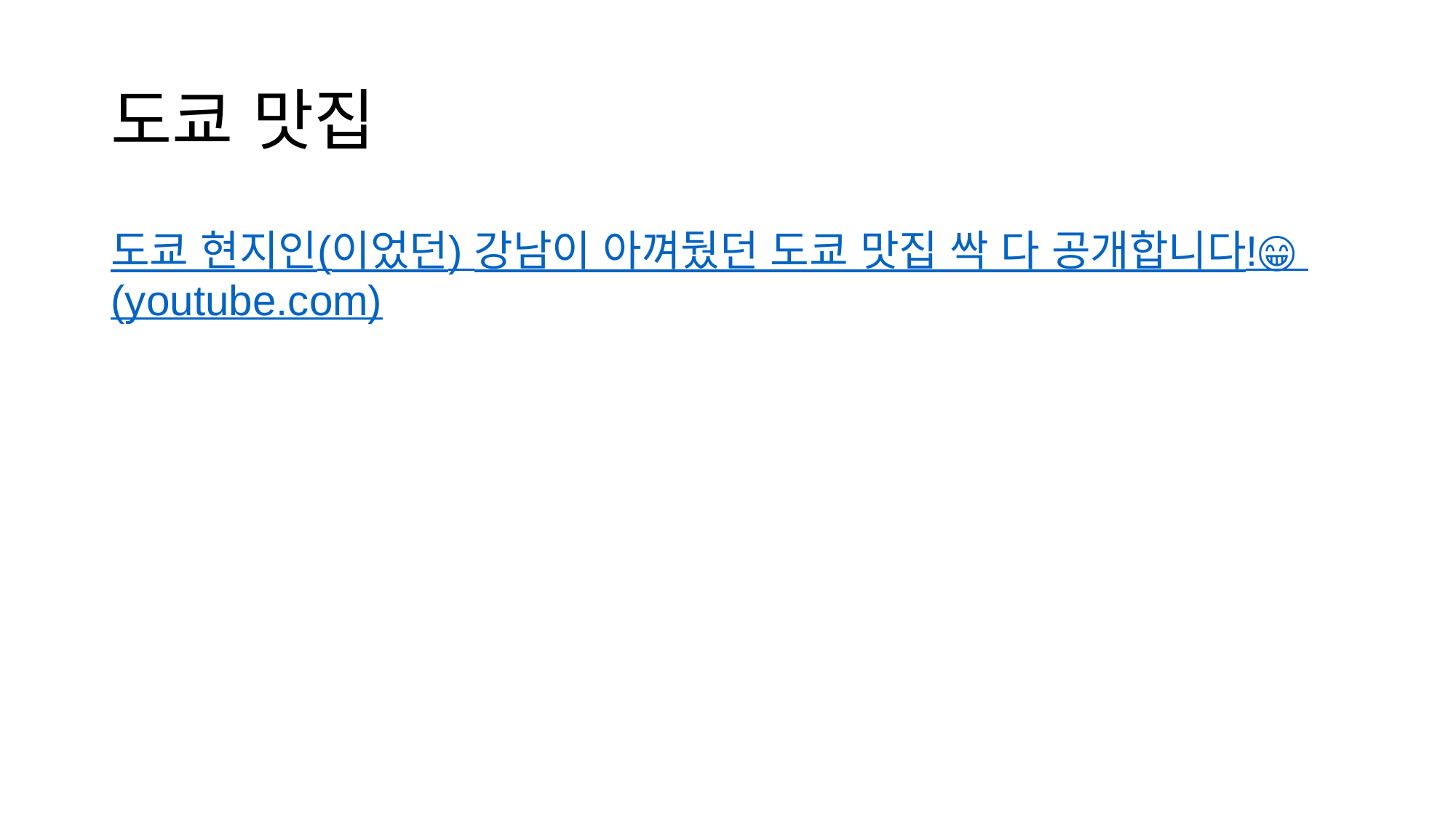

# 도쿄 맛집
도쿄 현지인(이었던) 강남이 아껴뒀던 도쿄 맛집 싹 다 공개합니다!😁 (youtube.com)